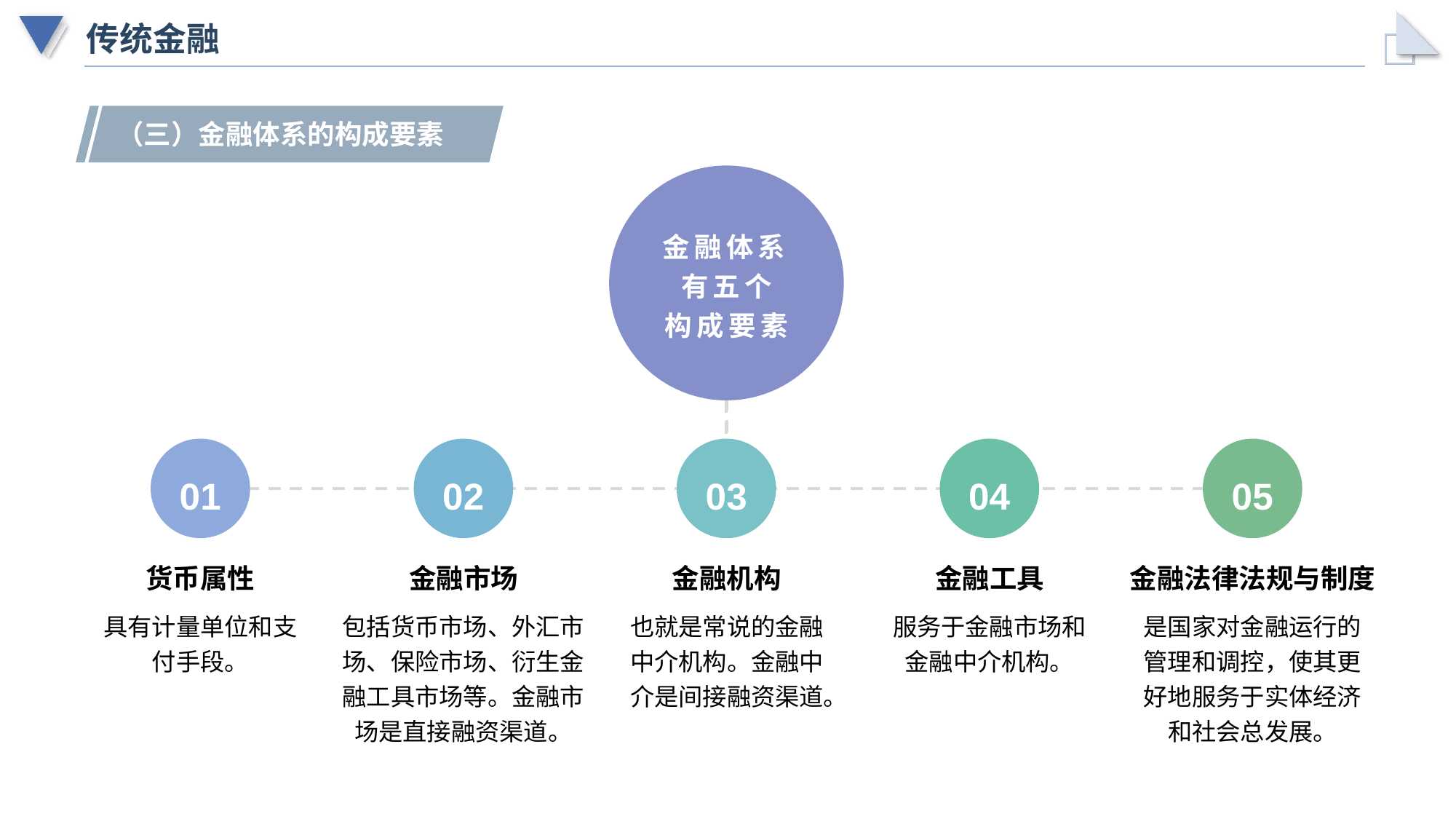

# 传统金融

（三）金融体系的构成要素

金融体系有五个
构成要素
01
02
03
04
05
货币属性
金融市场
金融机构
金融工具
金融法律法规与制度
具有计量单位和支付手段。
包括货币市场、外汇市场、保险市场、衍生金融工具市场等。金融市场是直接融资渠道。
也就是常说的金融中介机构。金融中介是间接融资渠道。
服务于金融市场和金融中介机构。
是国家对金融运行的管理和调控，使其更好地服务于实体经济和社会总发展。